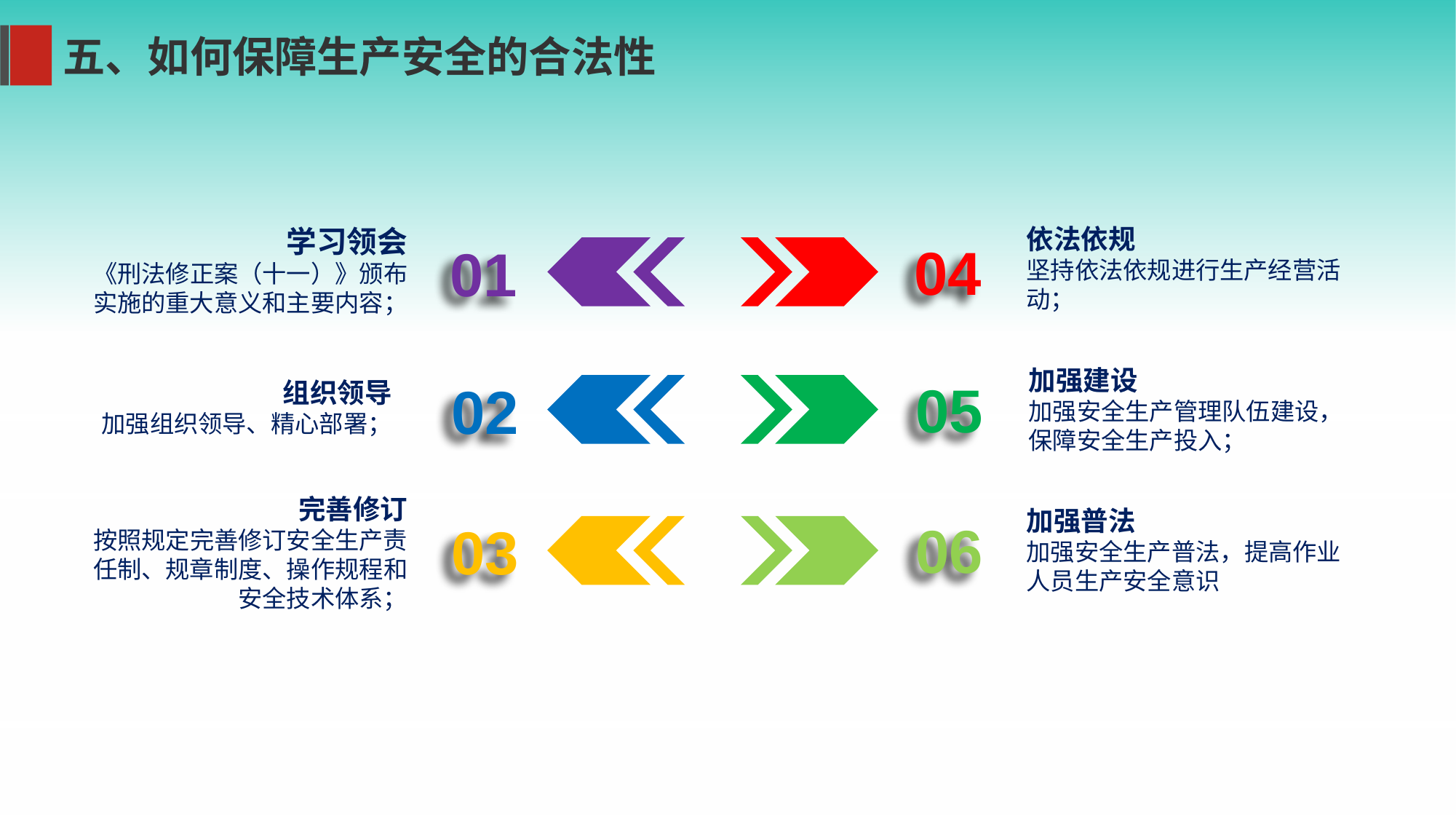

五、如何保障生产安全的合法性

学习领会
《刑法修正案（十一）》颁布实施的重大意义和主要内容；
01

依法依规
坚持依法依规进行生产经营活动；
04

加强建设
加强安全生产管理队伍建设，
保障安全生产投入；
05

02
组织领导
加强组织领导、精心部署；

完善修订
按照规定完善修订安全生产责任制、规章制度、操作规程和安全技术体系；
03

加强普法
加强安全生产普法，提高作业人员生产安全意识
06